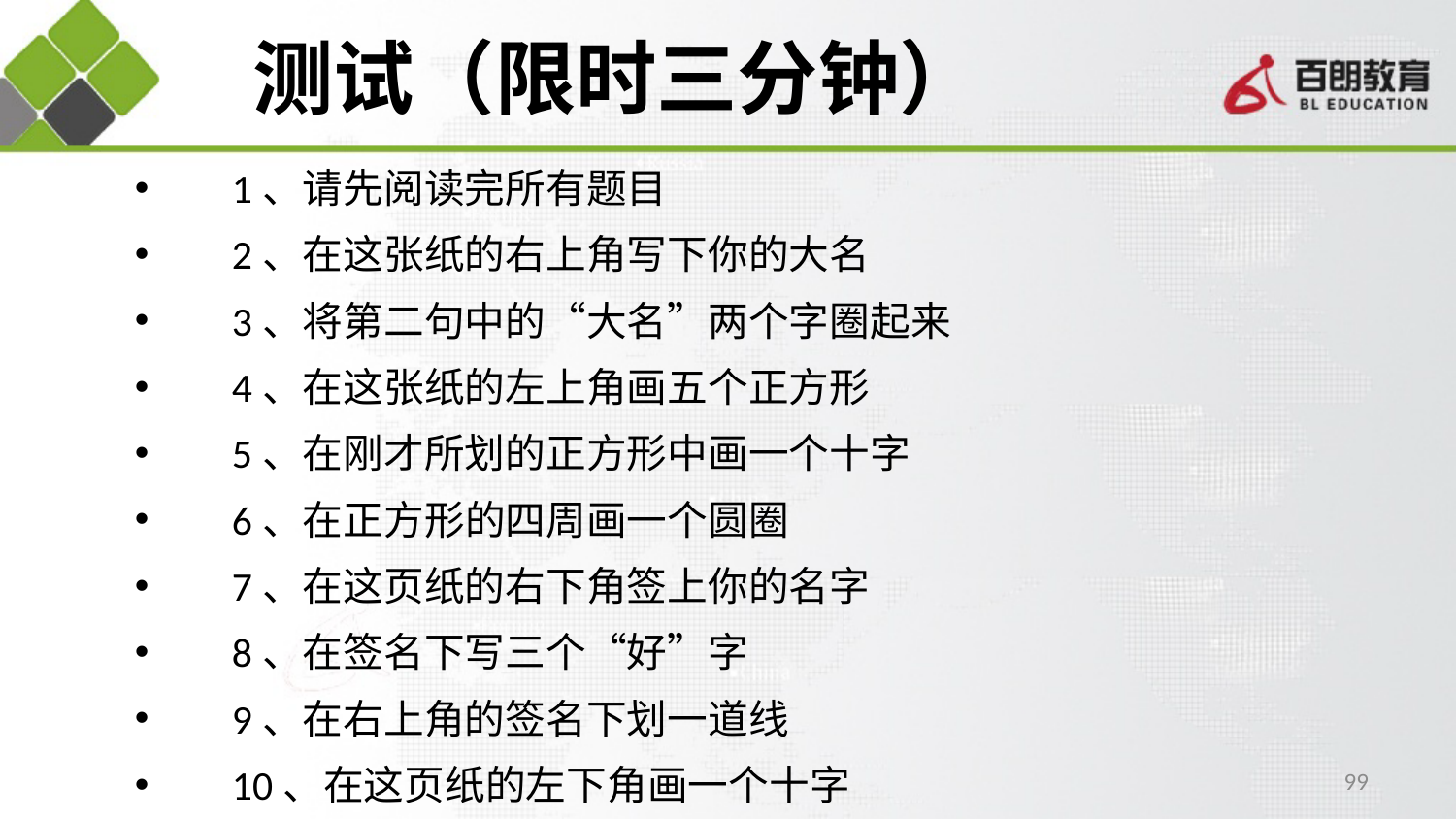

# 测试（限时三分钟）
1、请先阅读完所有题目
2、在这张纸的右上角写下你的大名
3、将第二句中的“大名”两个字圈起来
4、在这张纸的左上角画五个正方形
5、在刚才所划的正方形中画一个十字
6、在正方形的四周画一个圆圈
7、在这页纸的右下角签上你的名字
8、在签名下写三个“好”字
9、在右上角的签名下划一道线
10、在这页纸的左下角画一个十字
99